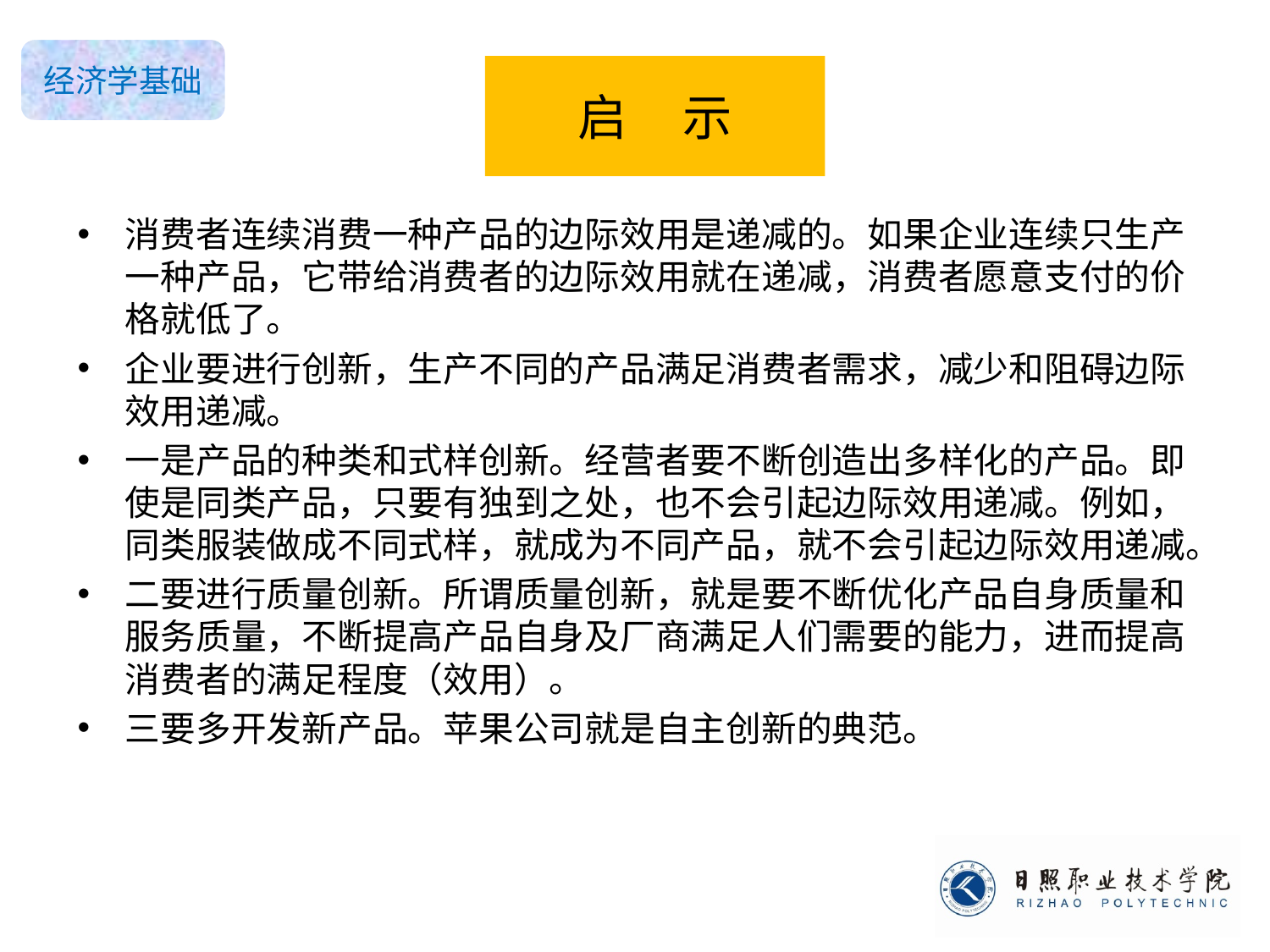

启     示
消费者连续消费一种产品的边际效用是递减的。如果企业连续只生产一种产品，它带给消费者的边际效用就在递减，消费者愿意支付的价格就低了。
企业要进行创新，生产不同的产品满足消费者需求，减少和阻碍边际效用递减。
一是产品的种类和式样创新。经营者要不断创造出多样化的产品。即使是同类产品，只要有独到之处，也不会引起边际效用递减。例如，同类服装做成不同式样，就成为不同产品，就不会引起边际效用递减。
二要进行质量创新。所谓质量创新，就是要不断优化产品自身质量和服务质量，不断提高产品自身及厂商满足人们需要的能力，进而提高消费者的满足程度（效用）。
三要多开发新产品。苹果公司就是自主创新的典范。